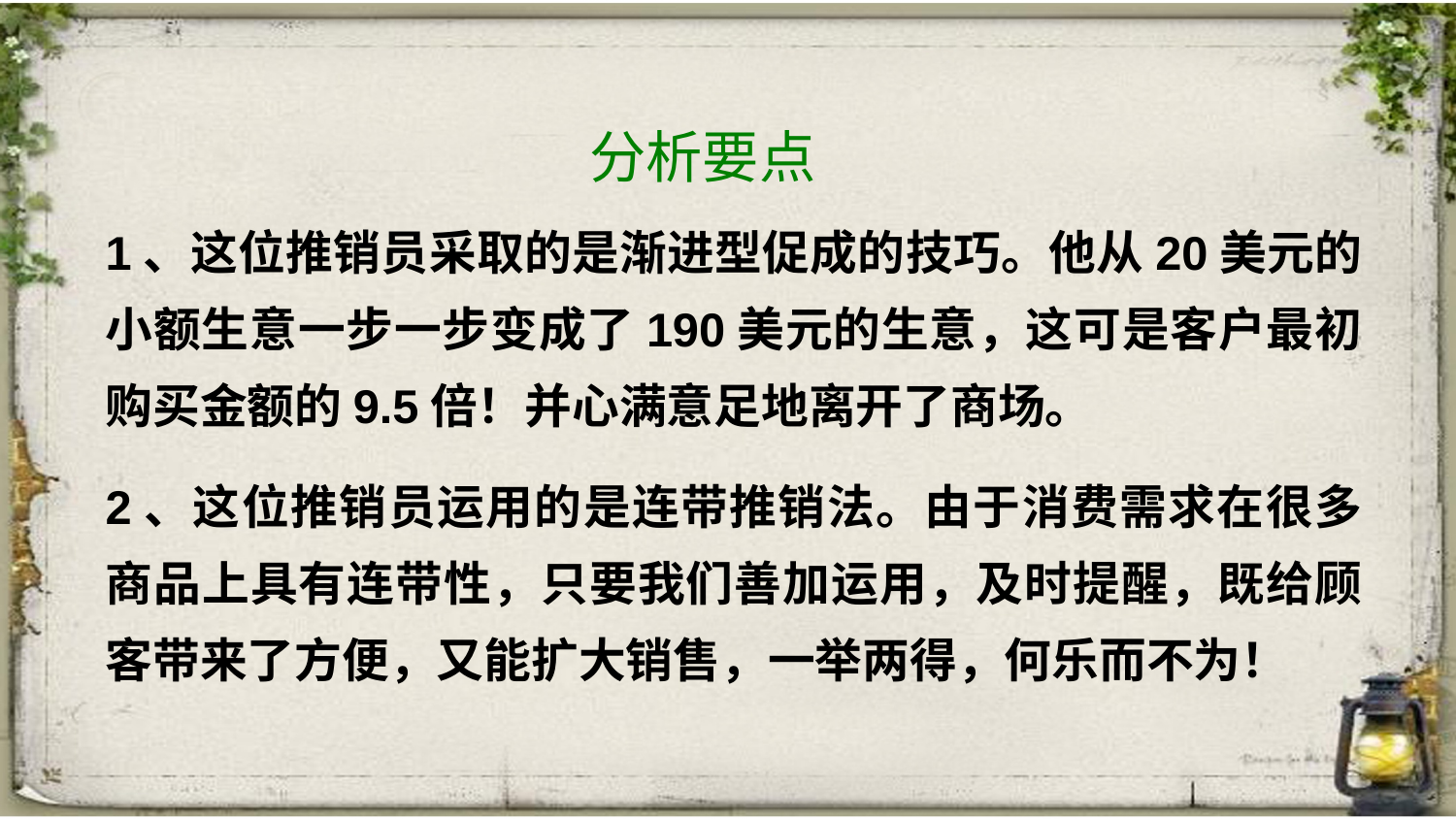

分析要点
1、这位推销员采取的是渐进型促成的技巧。他从20美元的小额生意一步一步变成了190美元的生意，这可是客户最初购买金额的9.5倍！并心满意足地离开了商场。
2、这位推销员运用的是连带推销法。由于消费需求在很多商品上具有连带性，只要我们善加运用，及时提醒，既给顾客带来了方便，又能扩大销售，一举两得，何乐而不为！